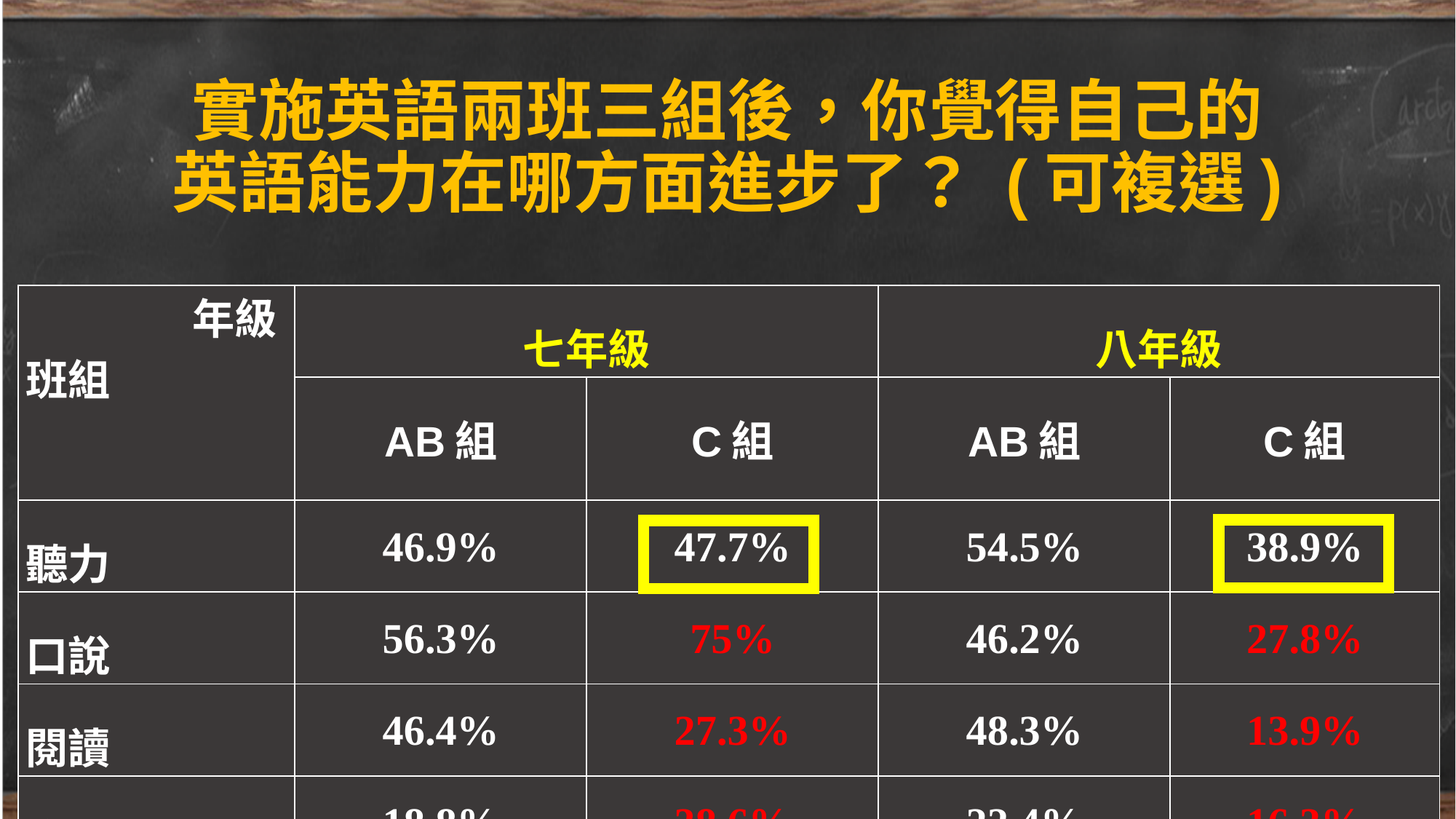

# 實施英語兩班三組後，你覺得自己的 英語能力在哪方面進步了？ (可複選)
| 年級 班組 | 七年級 |  | 八年級 |  |
| --- | --- | --- | --- | --- |
|  | AB組 | C組 | AB組 | C組 |
| 聽力 | 46.9% | 47.7% | 54.5% | 38.9% |
| 口說 | 56.3% | 75% | 46.2% | 27.8% |
| 閱讀 | 46.4% | 27.3% | 48.3% | 13.9% |
| 寫作 | 18.8% | 38.6% | 22.4% | 16.3% |
| 以上皆非 | 14.6% | 6.8% | 20.3% | 27.8% |